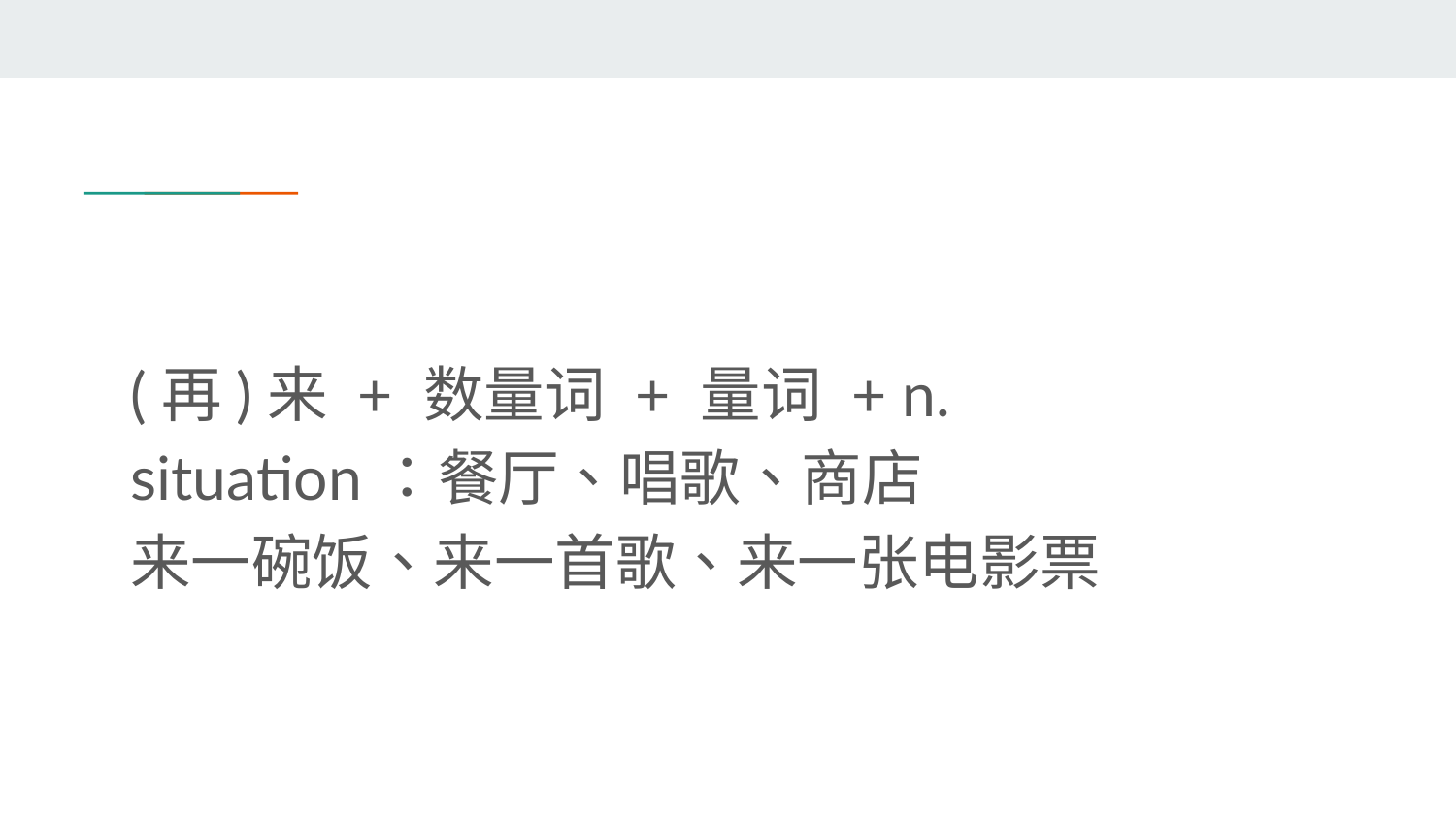

#
(再)来 + 数量词 + 量词 + n.
situation：餐厅、唱歌、商店
来一碗饭、来一首歌、来一张电影票